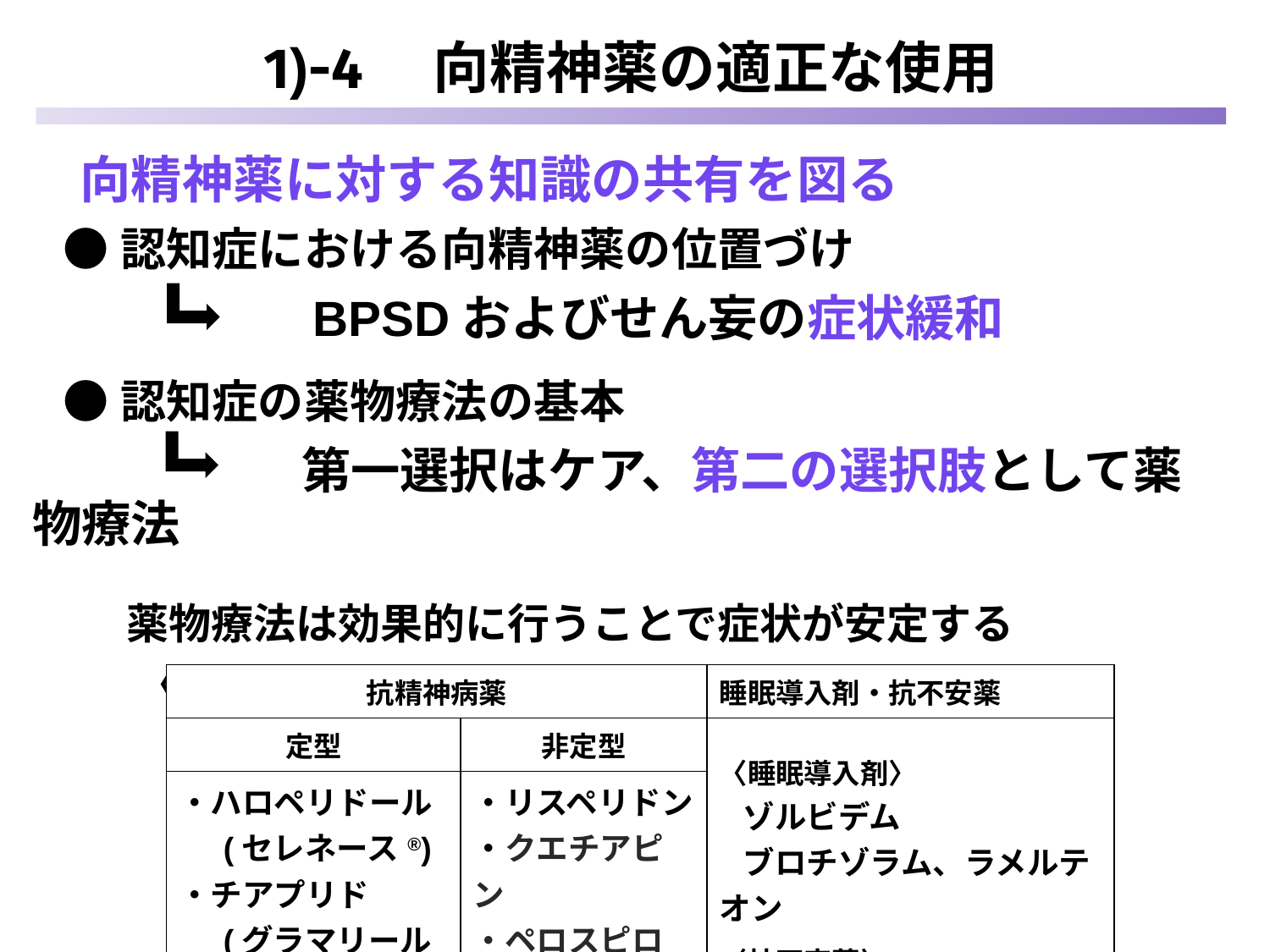

1)-4　向精神薬の適正な使用

   向精神薬に対する知識の共有を図る
   ●認知症における向精神薬の位置づけ
　　　　　  BPSDおよびせん妄の症状緩和
   ●認知症の薬物療法の基本
　　　　　  第一選択はケア、第二の選択肢として薬物療法
       薬物療法は効果的に行うことで症状が安定する
           〈向精神薬の種類〉

| 抗精神病薬 |  | 睡眠導入剤・抗不安薬 |
| --- | --- | --- |
| 定型 | 非定型 | 〈睡眠導入剤〉 ゾルビデム ブロチゾラム、ラメルテオン 〈抗不安薬〉 エチゾラム、クロチアゼパム |
| ・ハロペリドール (セレネース®) ・チアプリド (グラマリール®) | ・リスペリドン ・クエチアピン ・ペロスピロン ・オランザピン |  |